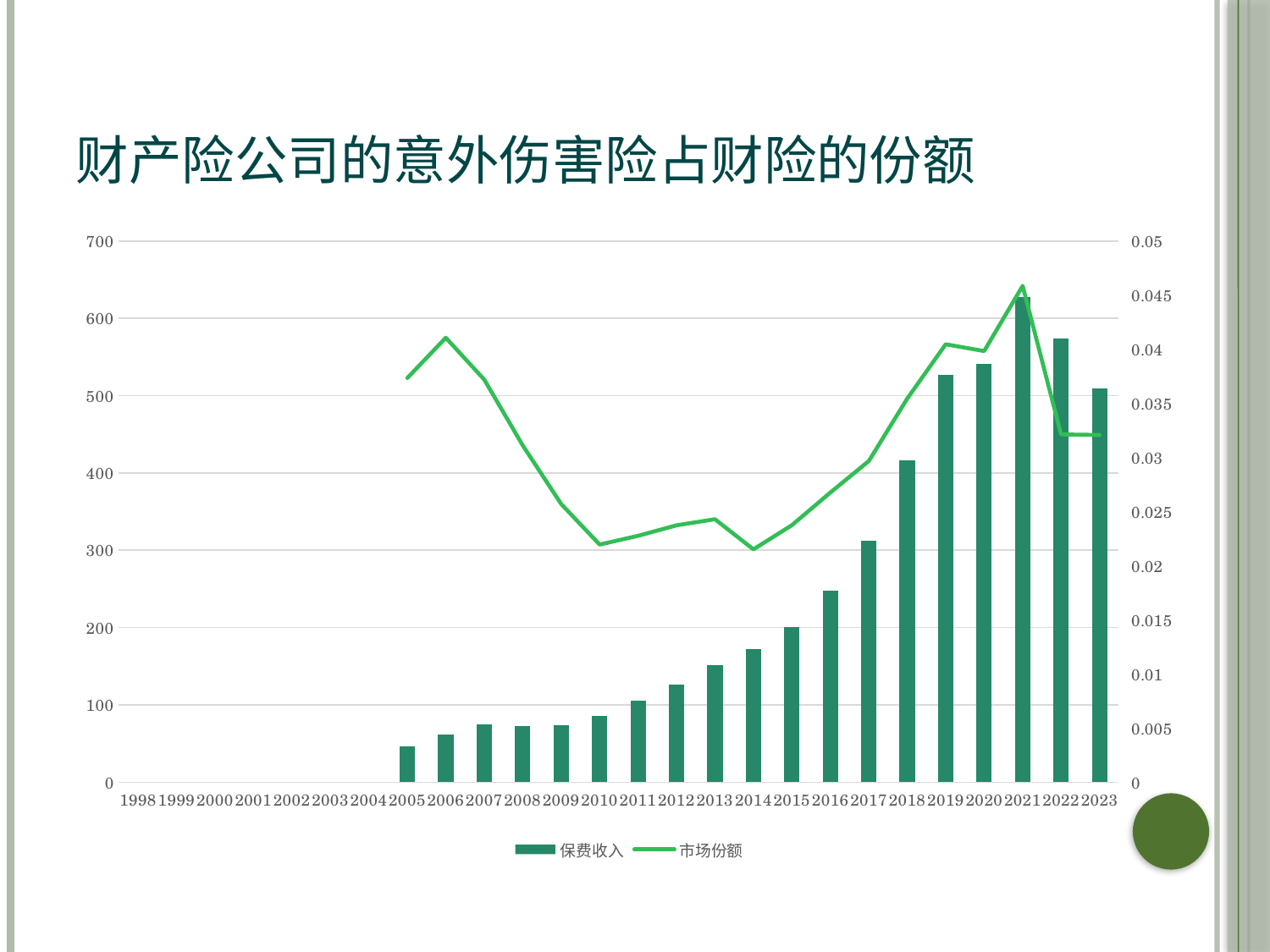

# 财产险公司的意外伤害险占财险的份额

### Chart

| Category |  |  |
|---|---|---|
| 1998 | None | None |
| 1999 | None | None |
| 2000 | None | None |
| 2001 | None | None |
| 2002 | None | None |
| 2003 | None | None |
| 2004 | None | None |
| 2005 | 46.0 | 0.03734039012590206 |
| 2006 | 62.0 | 0.041058515006225 |
| 2007 | 74.3 | 0.03719146848736341 |
| 2008 | 72.7 | 0.031112119176106578 |
| 2009 | 73.9 | 0.025696929234342785 |
| 2010 | 85.5 | 0.021947613229148486 |
| 2011 | 105.1 | 0.02275965715424161 |
| 2012 | 126.5 | 0.023729443080288053 |
| 2013 | 150.9 | 0.024290676822927567 |
| 2014 | 171.9 | 0.02150101876554884 |
| 2015 | 200.0 | 0.023743663409827503 |
| 2016 | 247.91 | 0.026755553253167044 |
| 2017 | 312.7 | 0.02966399150018024 |
| 2018 | 416.6 | 0.035438127886897416 |
| 2019 | 526.6 | 0.04045696549710748 |
| 2020 | 541.0 | 0.039826266195524145 |
| 2021 | 627.0 | 0.04584673881251828 |
| 2022 | 574.0 | 0.03212626630100185 |
| 2023 | 509.0 | 0.03207713637509453 |